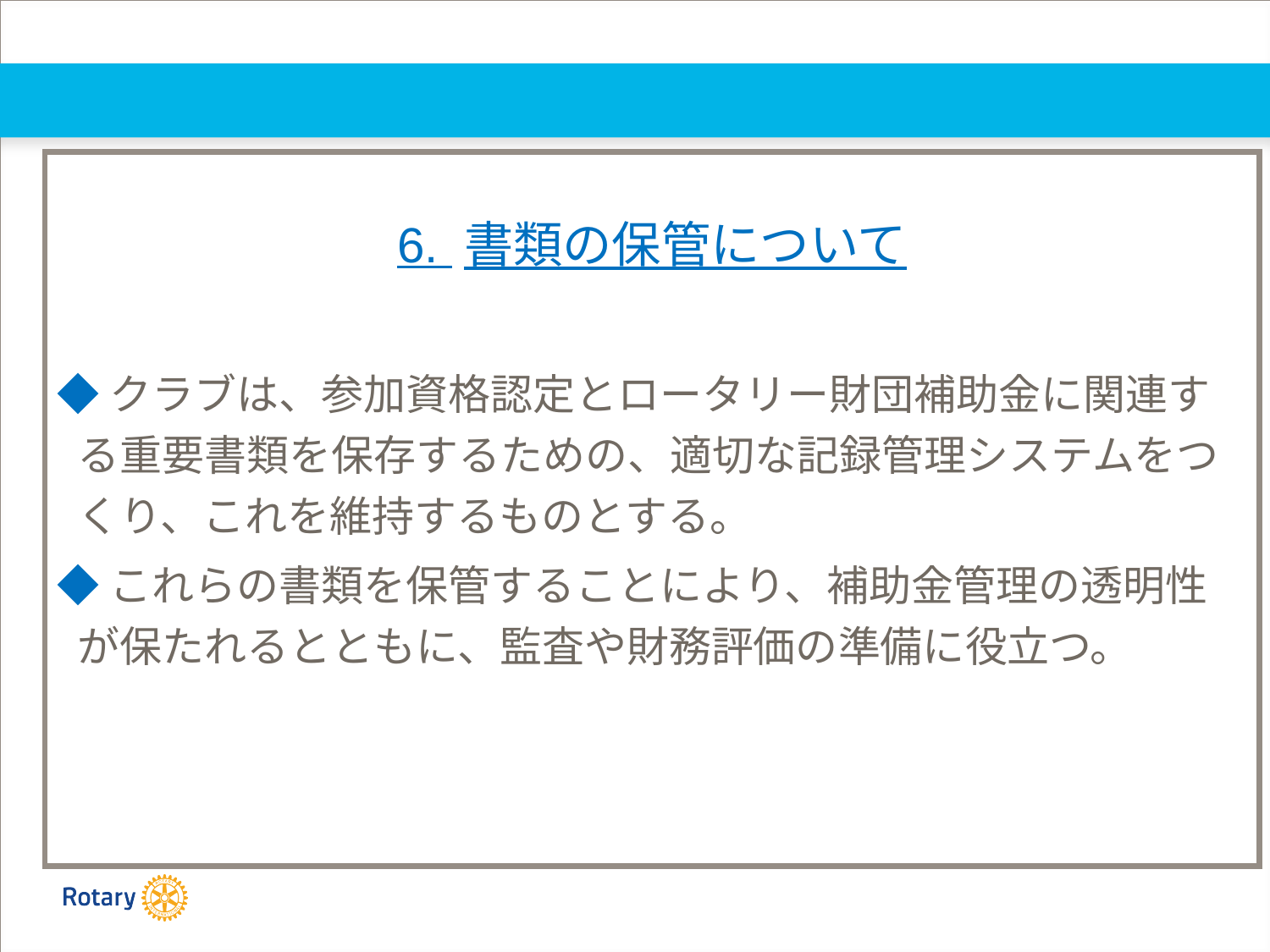

6. 書類の保管について

◆クラブは、参加資格認定とロータリー財団補助金に関連する重要書類を保存するための、適切な記録管理システムをつくり、これを維持するものとする。
◆これらの書類を保管することにより、補助金管理の透明性が保たれるとともに、監査や財務評価の準備に役立つ。